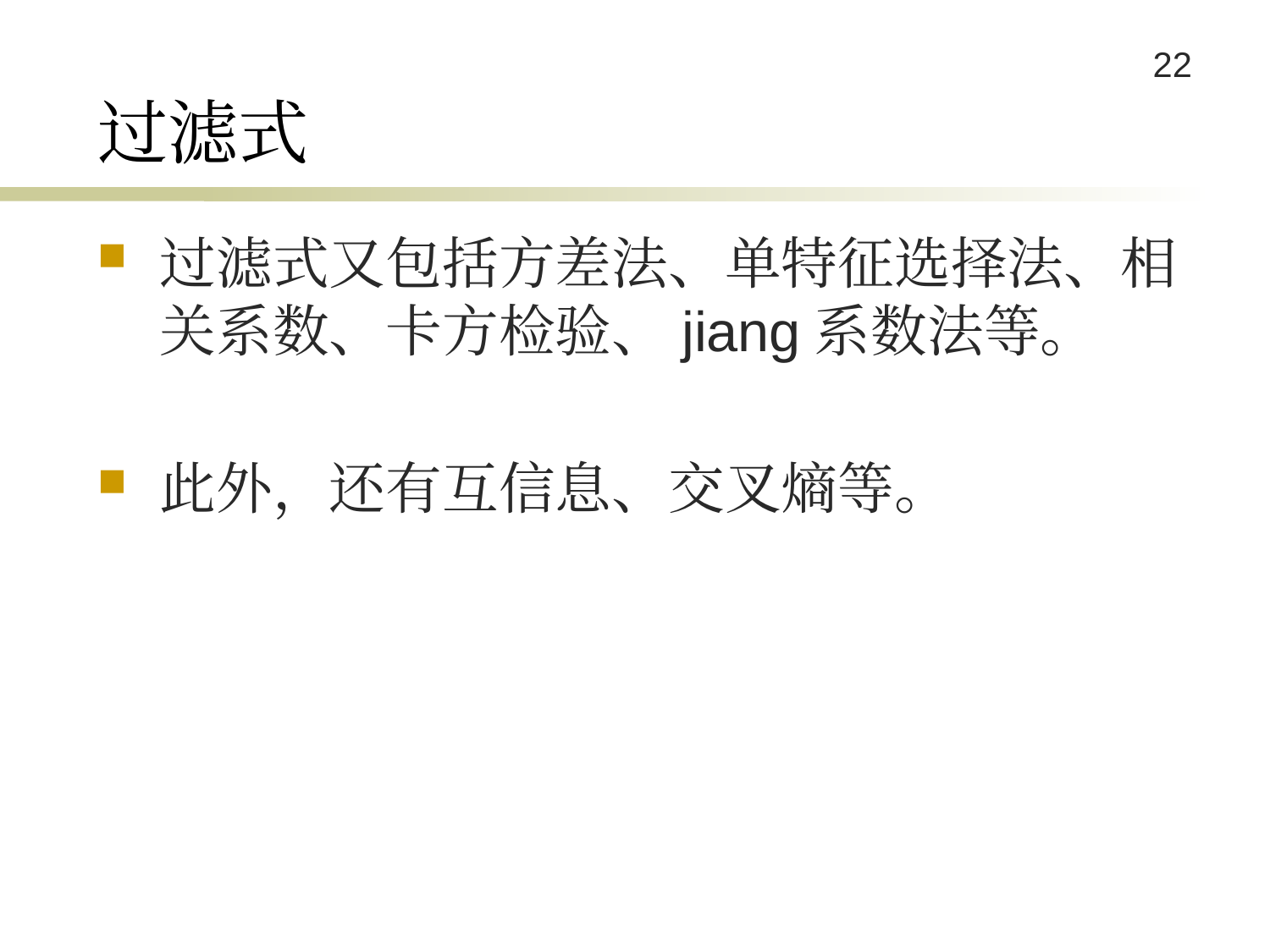

# 过滤式
过滤式又包括方差法、单特征选择法、相关系数、卡方检验、jiang系数法等。

此外，还有互信息、交叉熵等。